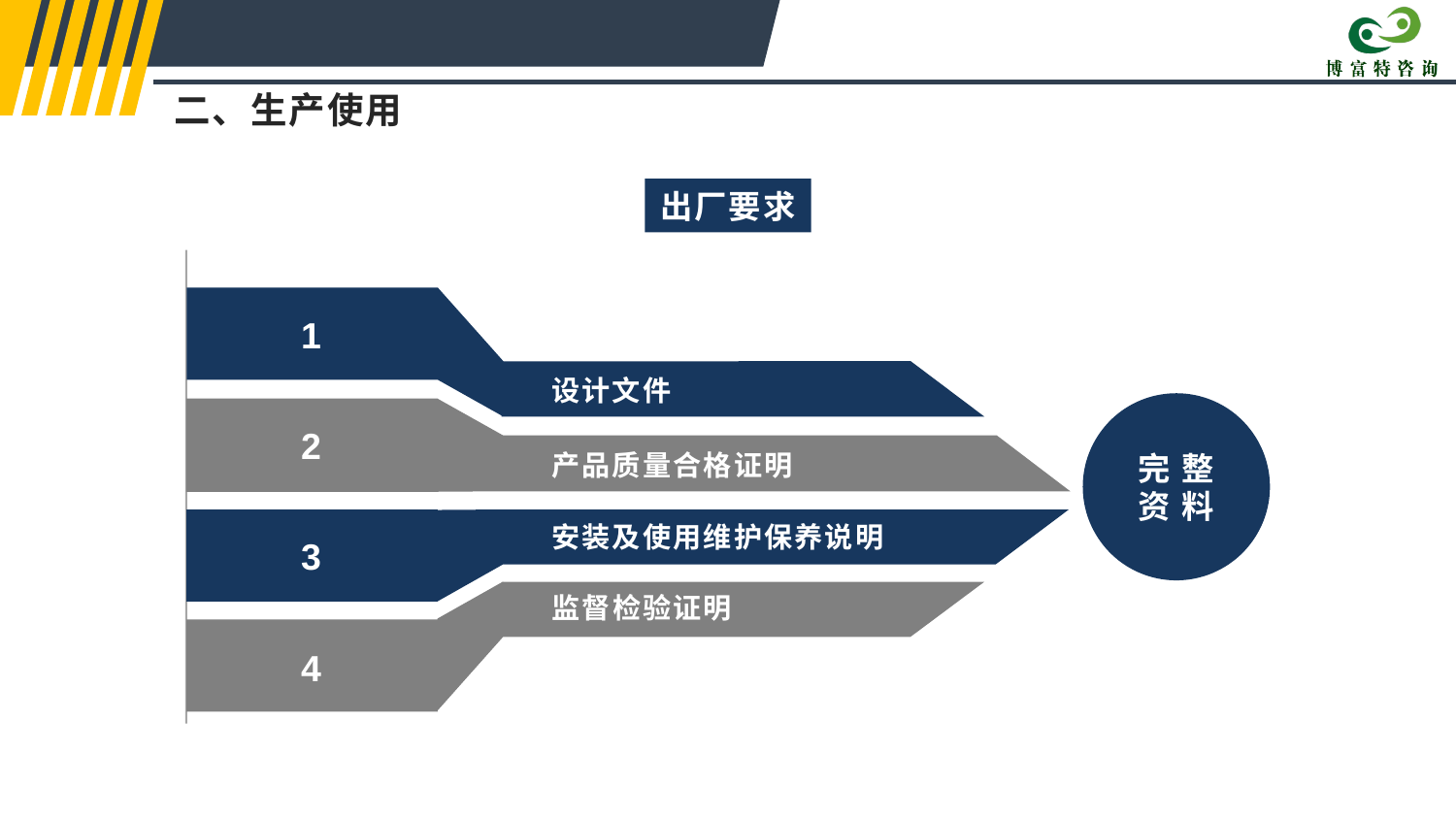

二、生产使用
出厂要求

1
设计文件

2
产品质量合格证明
完 整
资 料
安装及使用维护保养说明
3
监督检验证明
4